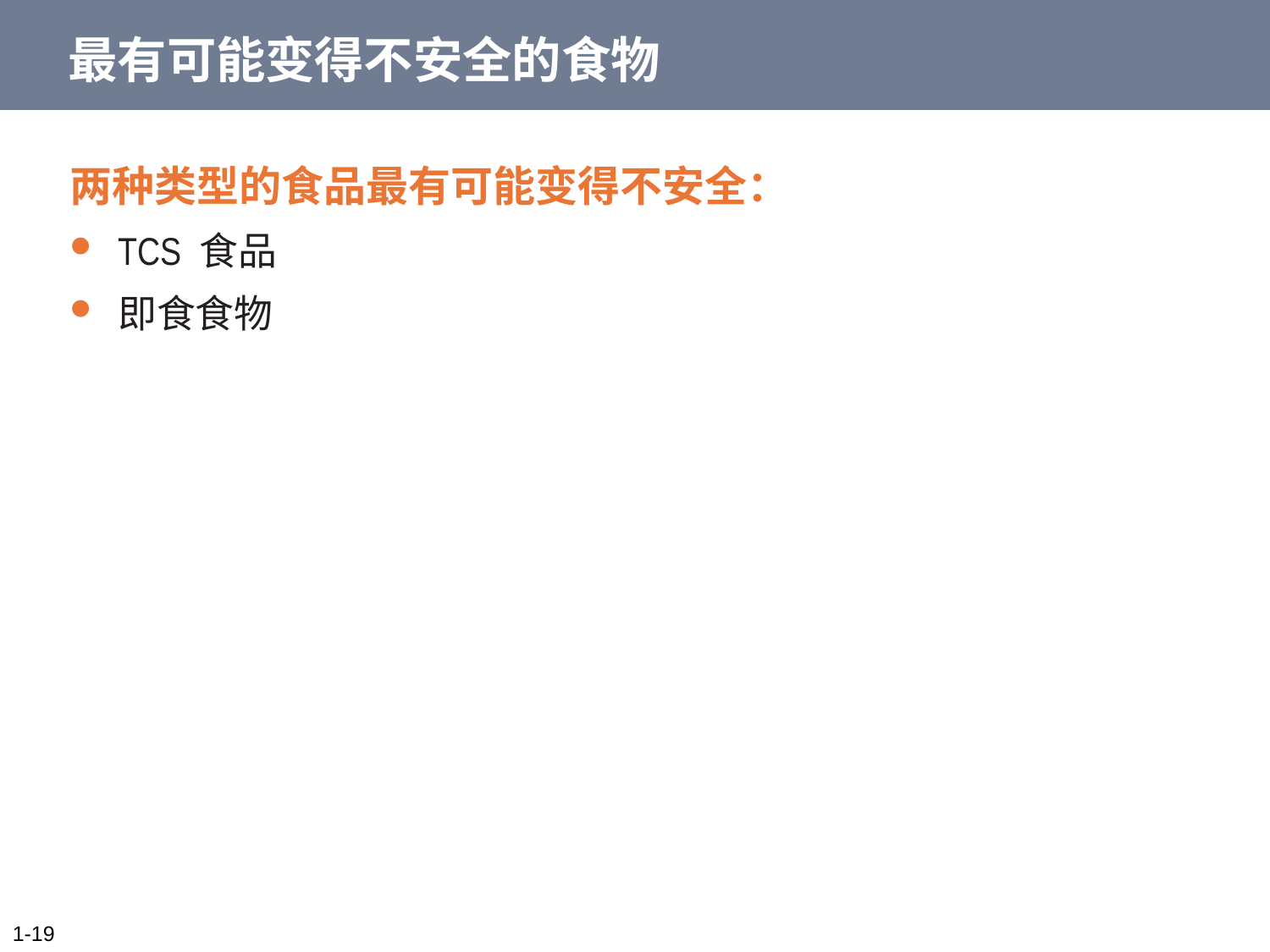

# 最有可能变得不安全的食物
两种类型的食品最有可能变得不安全：
TCS 食品
即食食物
1-19